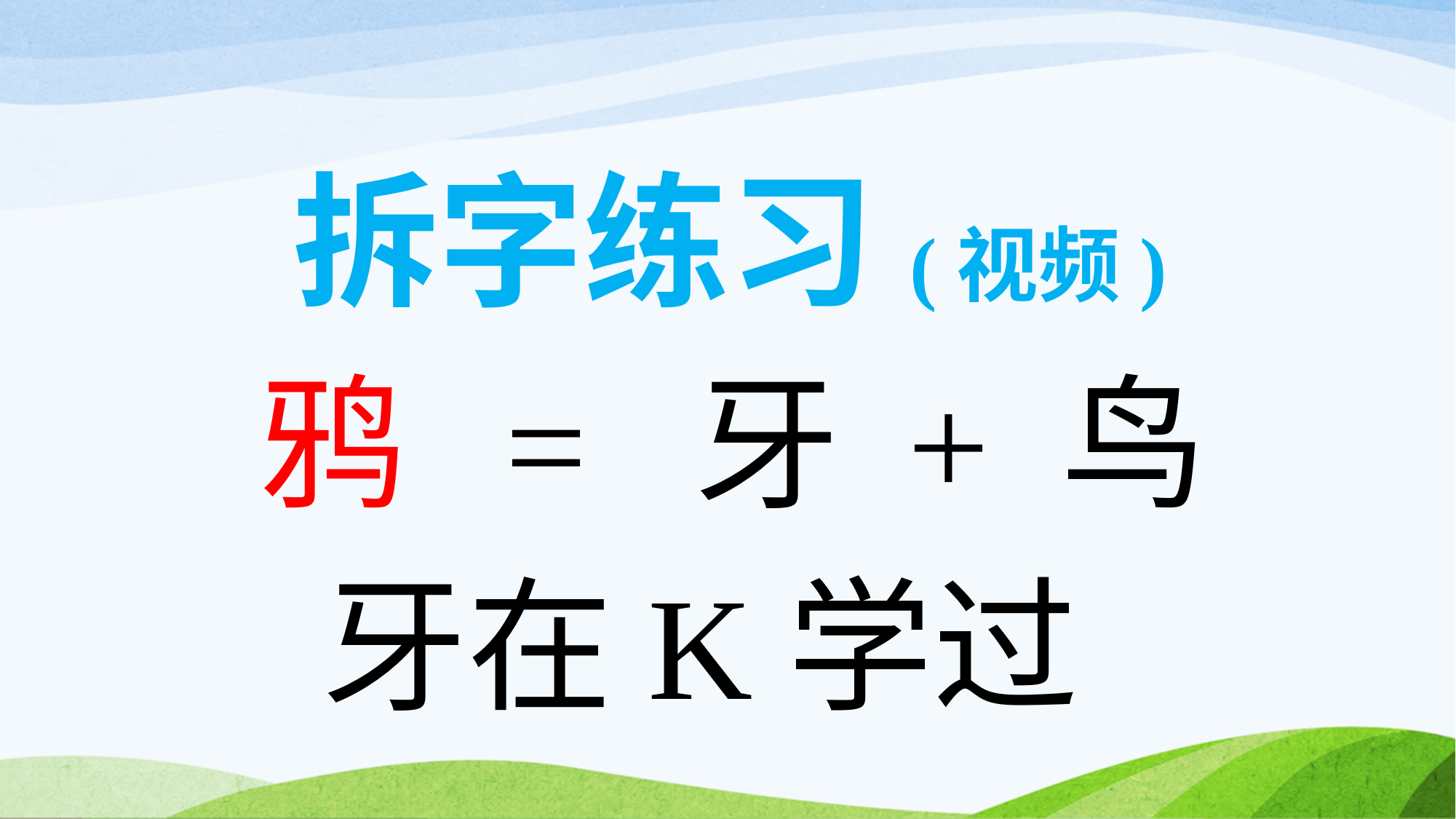

拆字练习(视频)
     鸦  =  牙 + 鸟
       牙在K学过